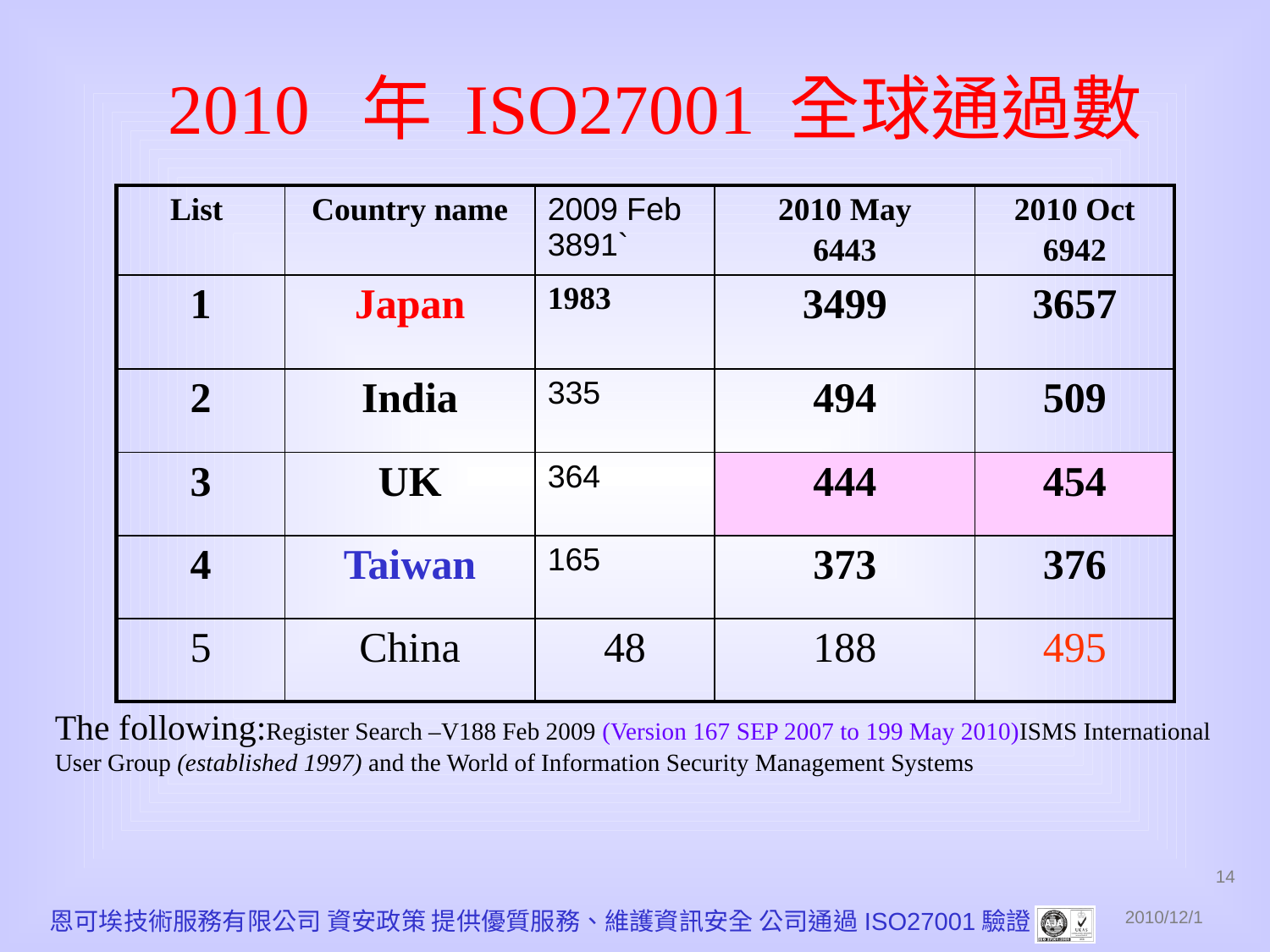

# 2010  年 ISO27001 全球通過數
| List | Country name | 2009 Feb 3891` | 2010 May 6443 | 2010 Oct 6942 |
| --- | --- | --- | --- | --- |
| 1 | Japan | 1983 | 3499 | 3657 |
| 2 | India | 335 | 494 | 509 |
| 3 | UK | 364 | 444 | 454 |
| 4 | Taiwan | 165 | 373 | 376 |
| 5 | China | 48 | 188 | 495 |

The following:Register Search –V188 Feb 2009 (Version 167 SEP 2007 to 199 May 2010)ISMS International User Group (established 1997) and the World of Information Security Management Systems
14
恩可埃技術服務有限公司 資安政策 提供優質服務、維護資訊安全 公司通過ISO27001驗證
2010/12/1